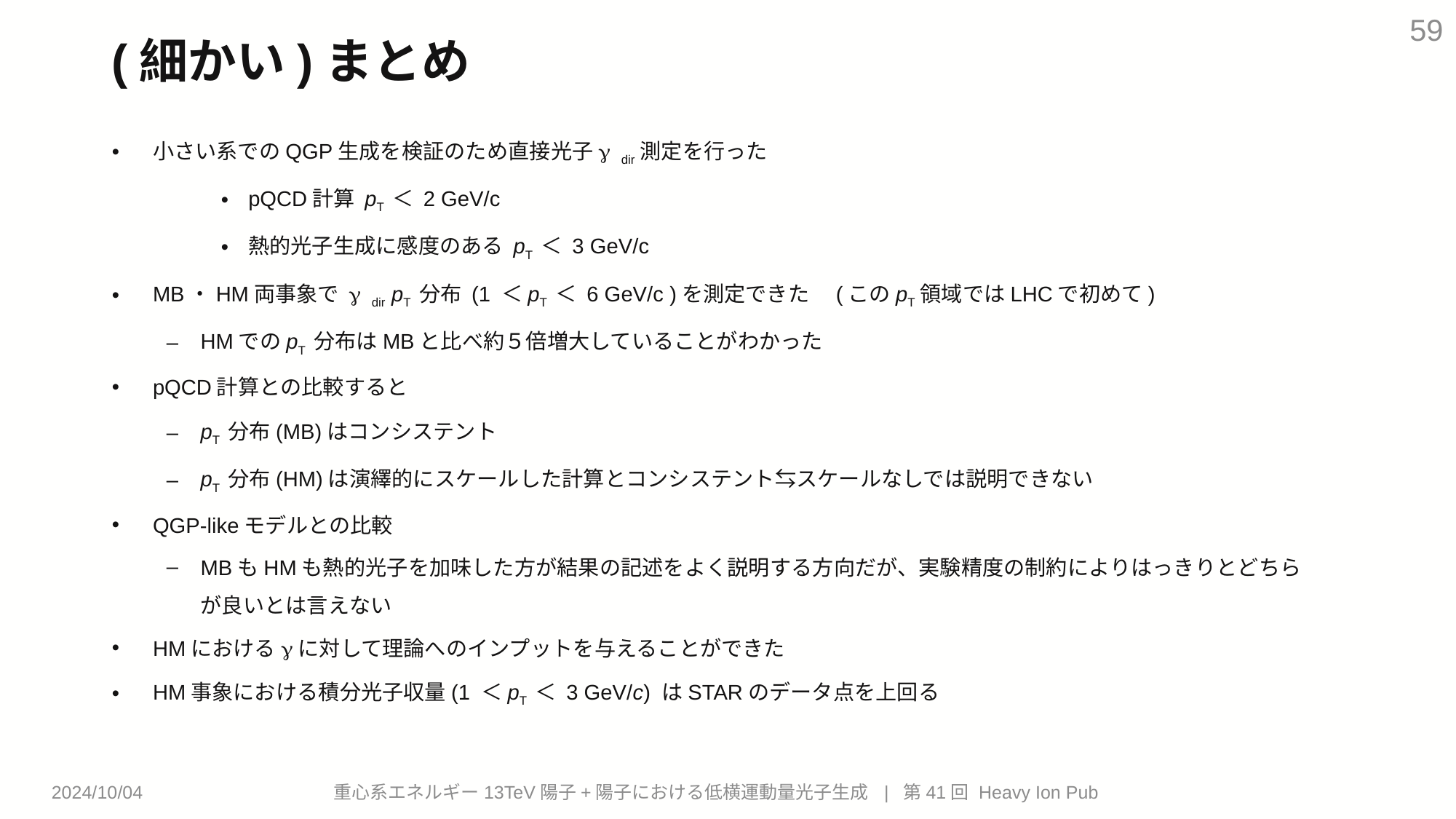

59
(細かい)まとめ
小さい系でのQGP生成を検証のため直接光子γ dir測定を行った
pQCD計算 pT ＜ 2 GeV/c
熱的光子生成に感度のある pT ＜ 3 GeV/c
MB・HM両事象で γ dir pT 分布 (1 ＜pT ＜ 6 GeV/c )を測定できた　(このpT領域ではLHCで初めて)
HMでのpT 分布はMBと比べ約５倍増大していることがわかった
pQCD計算との比較すると
pT 分布(MB)はコンシステント
pT 分布(HM)は演繹的にスケールした計算とコンシステント⇆スケールなしでは説明できない
QGP-likeモデルとの比較
MBもHMも熱的光子を加味した方が結果の記述をよく説明する方向だが、実験精度の制約によりはっきりとどちらが良いとは言えない
HMにおけるγに対して理論へのインプットを与えることができた
HM事象における積分光子収量(1 ＜pT ＜ 3 GeV/c) はSTARのデータ点を上回る

重心系エネルギー13TeV陽子+陽子における低横運動量光子生成  |  第41回 Heavy Ion Pub